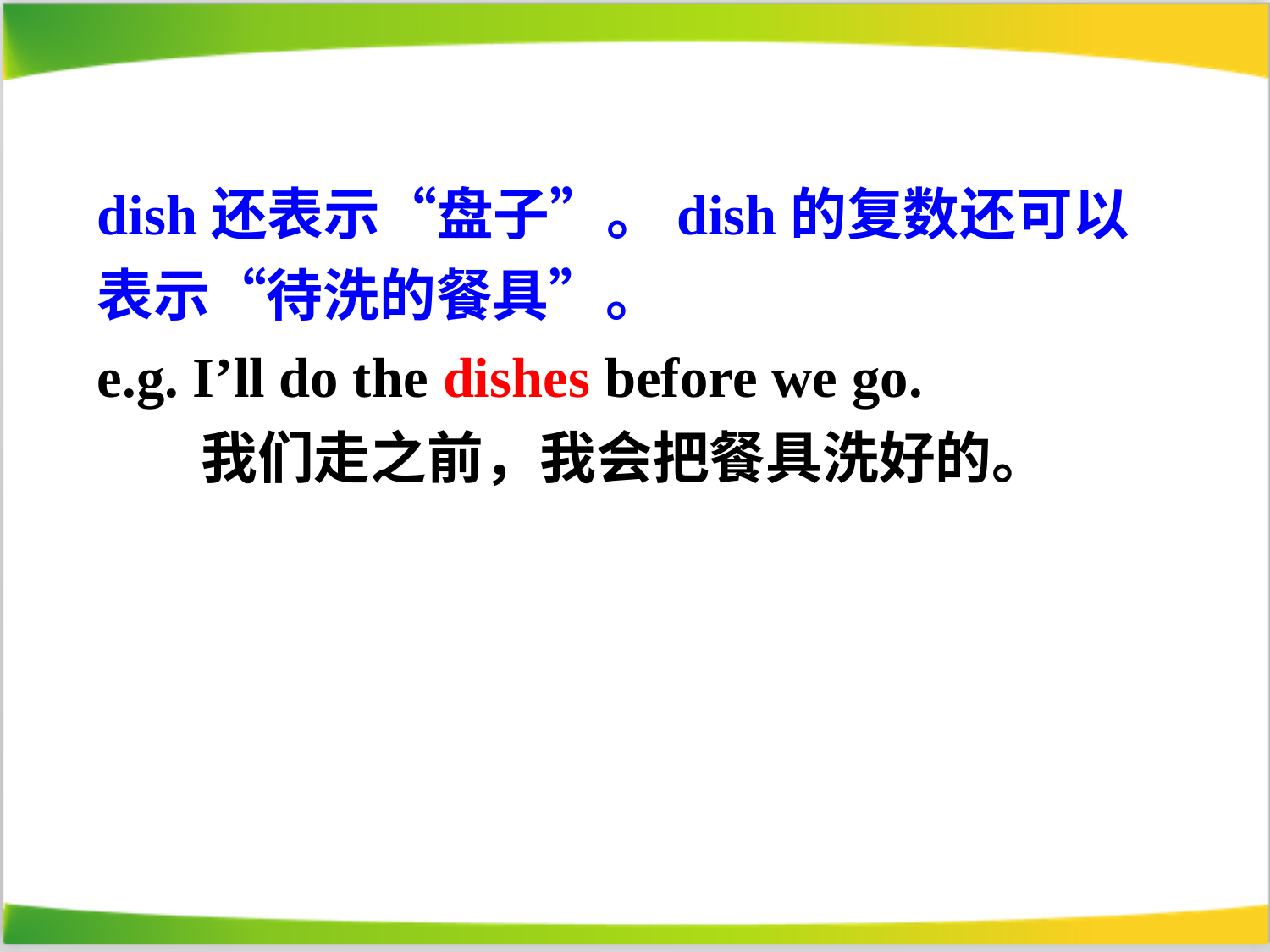

dish还表示“盘子”。dish的复数还可以表示“待洗的餐具”。
e.g. I’ll do the dishes before we go.
       我们走之前，我会把餐具洗好的。